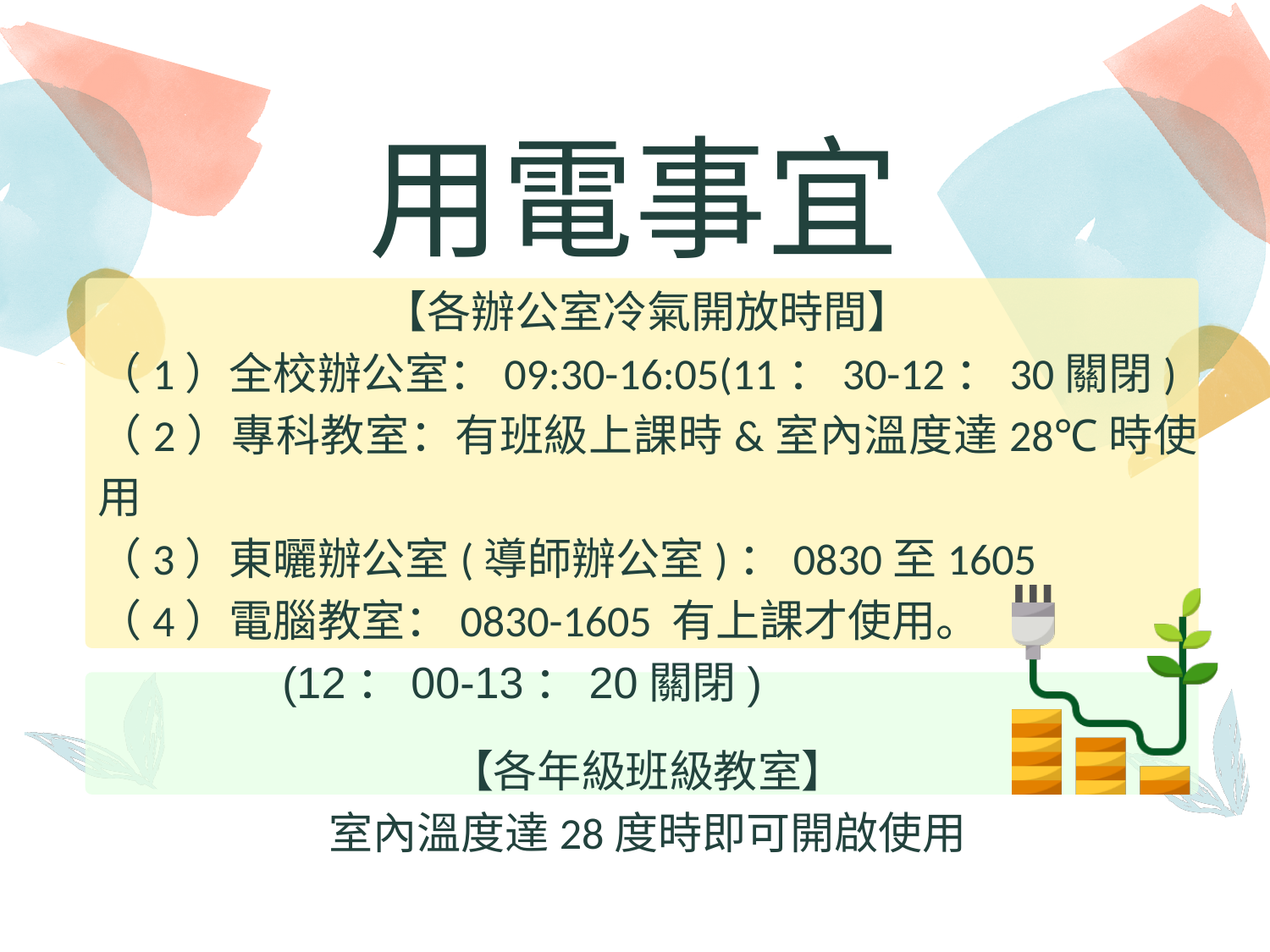

用電事宜
【各辦公室冷氣開放時間】
（1）全校辦公室：09:30-16:05(11：30-12：30關閉)
（2）專科教室：有班級上課時&室內溫度達28℃時使用
（3）東曬辦公室(導師辦公室)：0830至1605
（4）電腦教室：0830-1605 有上課才使用。
               (12：00-13：20關閉)

【各年級班級教室】
室內溫度達28度時即可開啟使用